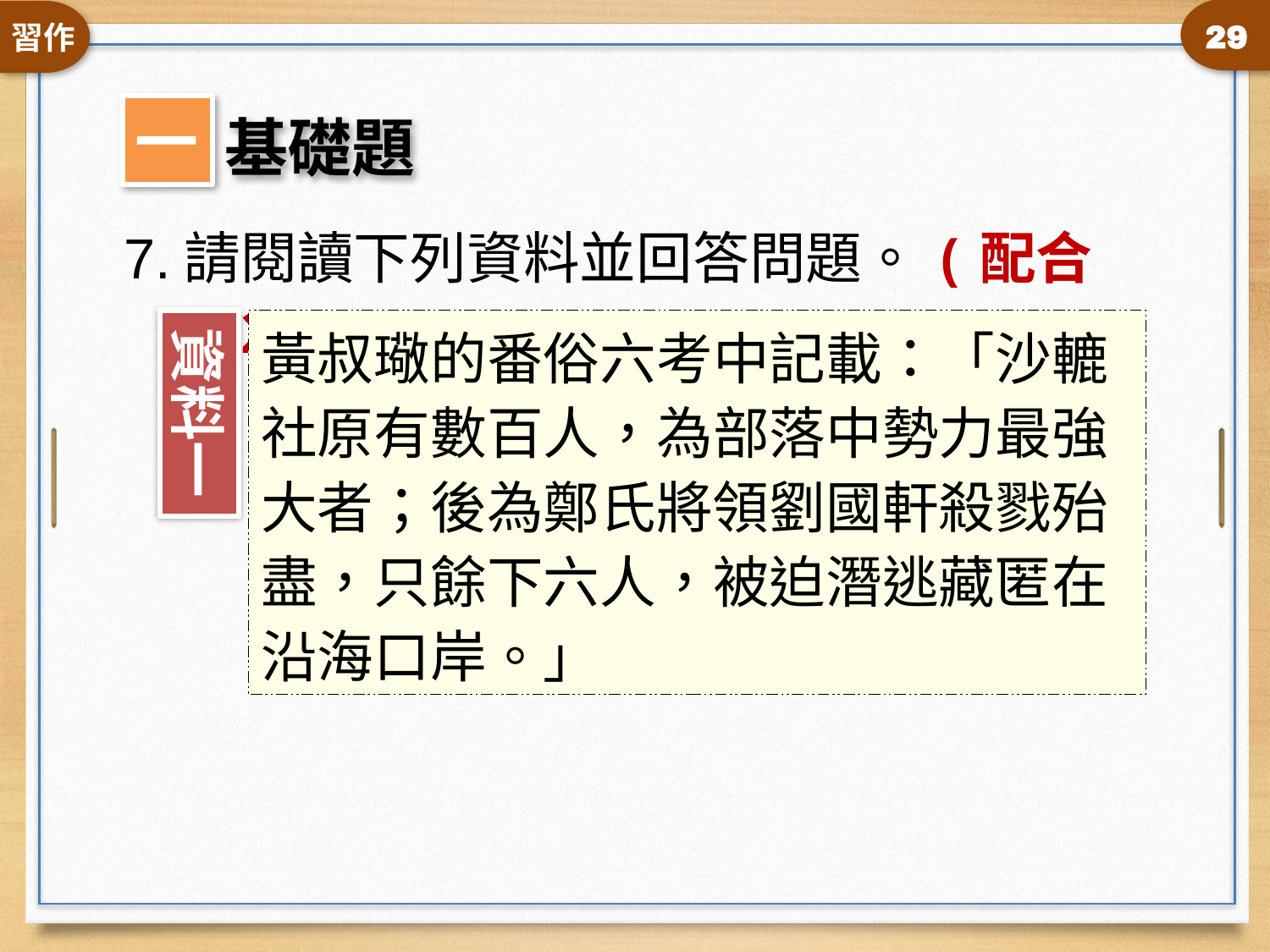

29
7.請閱讀下列資料並回答問題。(配合3-2)
資料一
黃叔璥的番俗六考中記載：「沙轆社原有數百人，為部落中勢力最強大者；後為鄭氏將領劉國軒殺戮殆盡，只餘下六人，被迫潛逃藏匿在沿海口岸。」